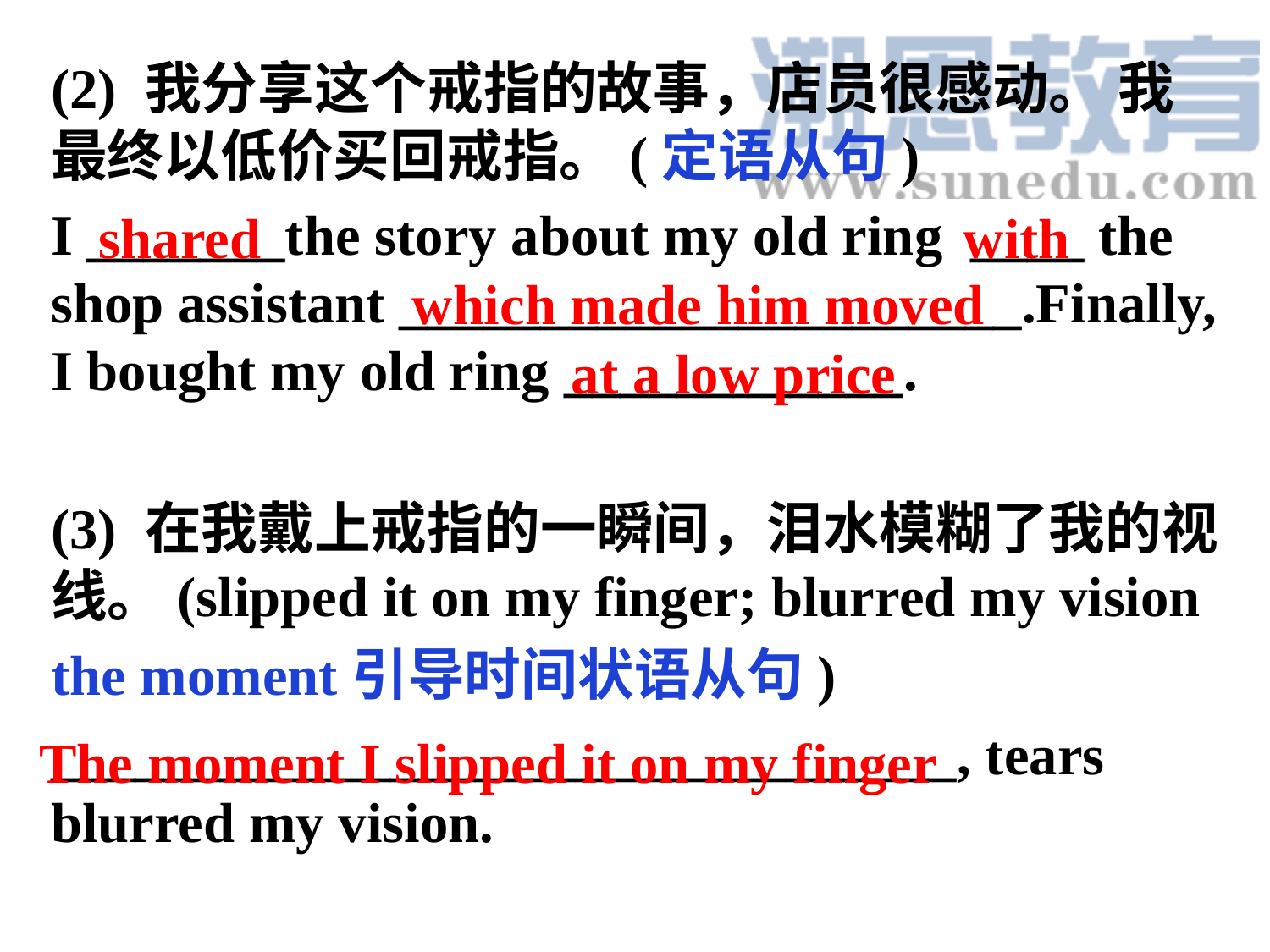

(2) 我分享这个戒指的故事，店员很感动。 我最终以低价买回戒指。(定语从句)
I _______the story about my old ring  ____ the shop assistant ______________________.Finally, I bought my old ring ____________.

(3) 在我戴上戒指的一瞬间，泪水模糊了我的视线。(slipped it on my finger; blurred my vision
the moment引导时间状语从句)
________________________________, tears blurred my vision.

shared
with
which made him moved
at a low price
The moment I slipped it on my finger